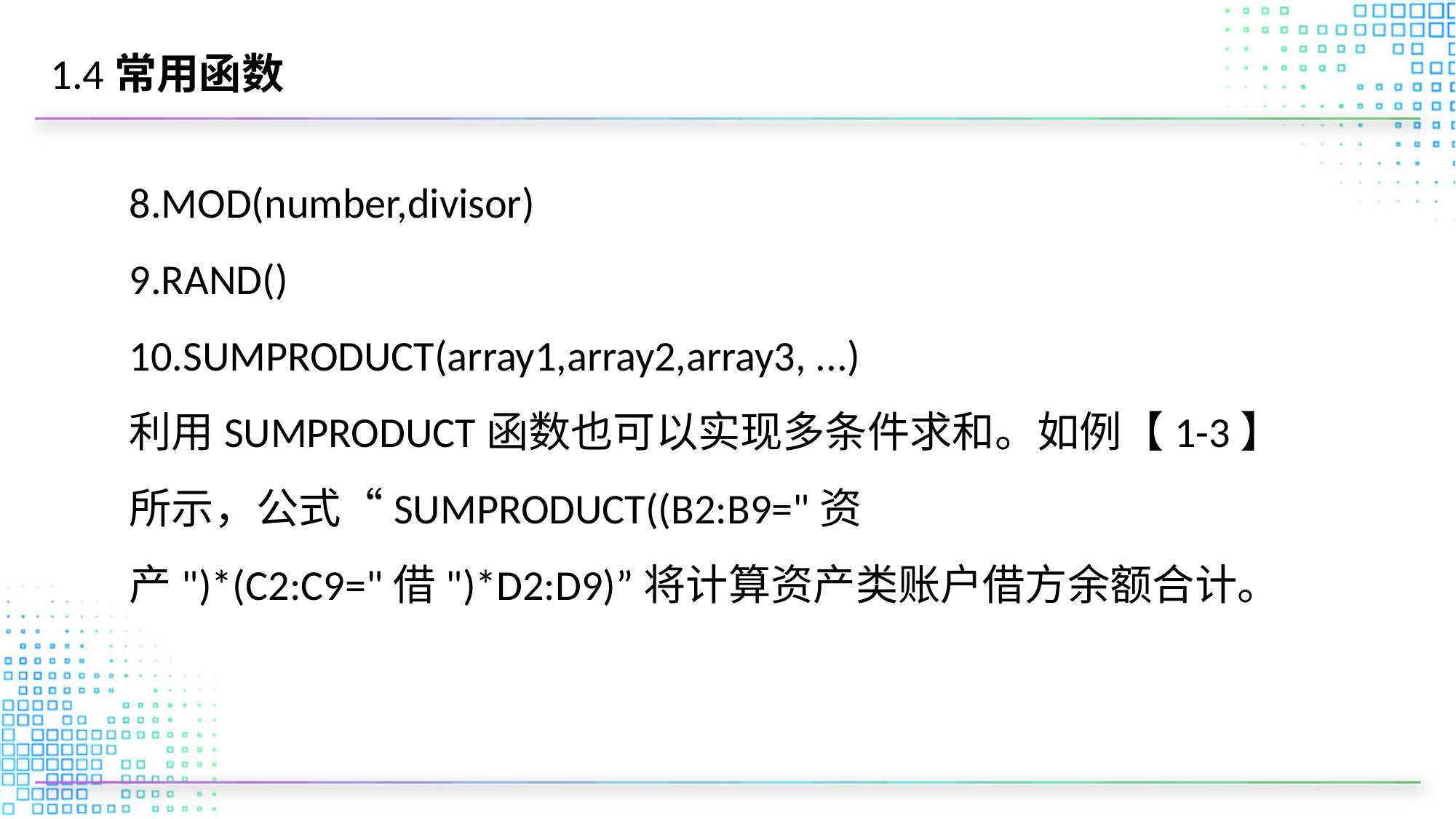

# 1.4常用函数
8.MOD(number,divisor)
9.RAND()
10.SUMPRODUCT(array1,array2,array3, ...)
利用SUMPRODUCT函数也可以实现多条件求和。如例【1-3】所示，公式“SUMPRODUCT((B2:B9="资产")*(C2:C9="借")*D2:D9)”将计算资产类账户借方余额合计。